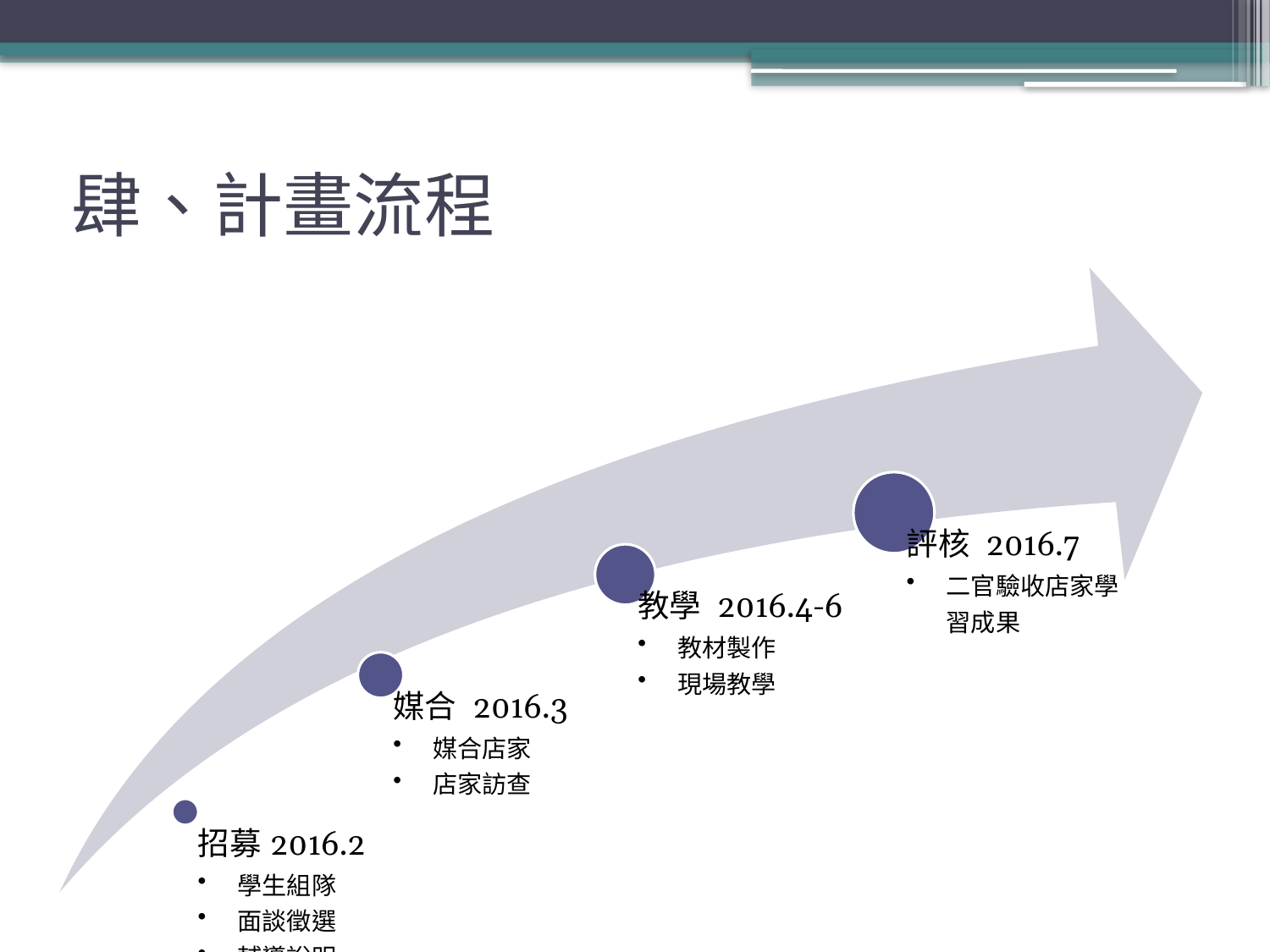

# 肆、計畫流程
招募2016.2
學生組隊
面談徵選
媒合 2016.3
媒合店家
店家訪查
教學 2016.4-6
教材製作
現場教學
評核 2016.7
二官驗收店家學習成果